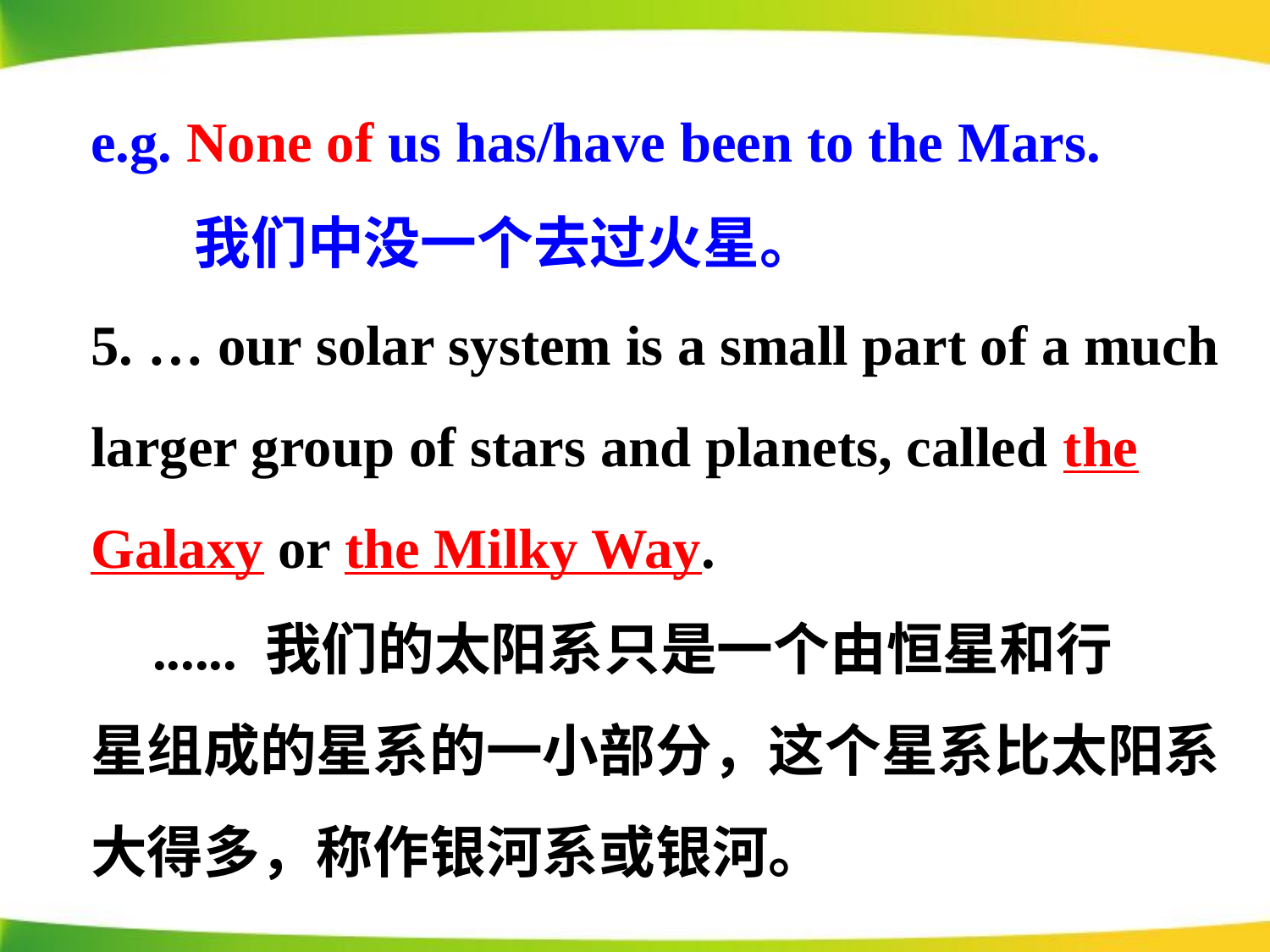

e.g. None of us has/have been to the Mars.
       我们中没一个去过火星。
5. … our solar system is a small part of a much larger group of stars and planets, called the Galaxy or the Milky Way.
	...... 我们的太阳系只是一个由恒星和行	星组成的星系的一小部分，这个星系比太阳系大得多，称作银河系或银河。